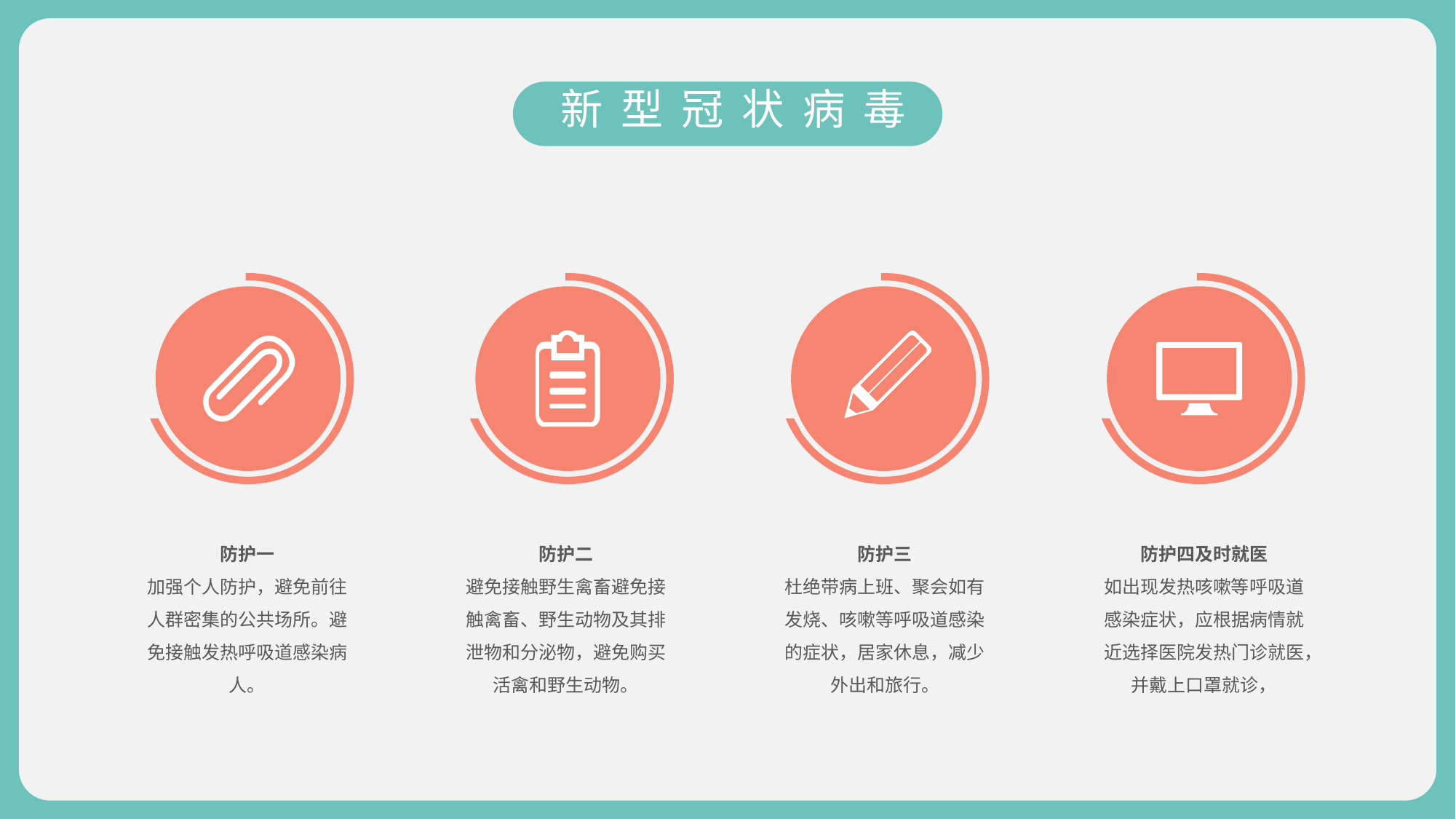

新型冠状病毒

防护一
加强个人防护，避免前往人群密集的公共场所。避免接触发热呼吸道感染病人。

防护二
避免接触野生禽畜避免接触禽畜、野生动物及其排泄物和分泌物，避免购买活禽和野生动物。

防护三
杜绝带病上班、聚会如有发烧、咳嗽等呼吸道感染的症状，居家休息，减少外出和旅行。

防护四及时就医
如出现发热咳嗽等呼吸道感染症状，应根据病情就近选择医院发热门诊就医，并戴上口罩就诊，